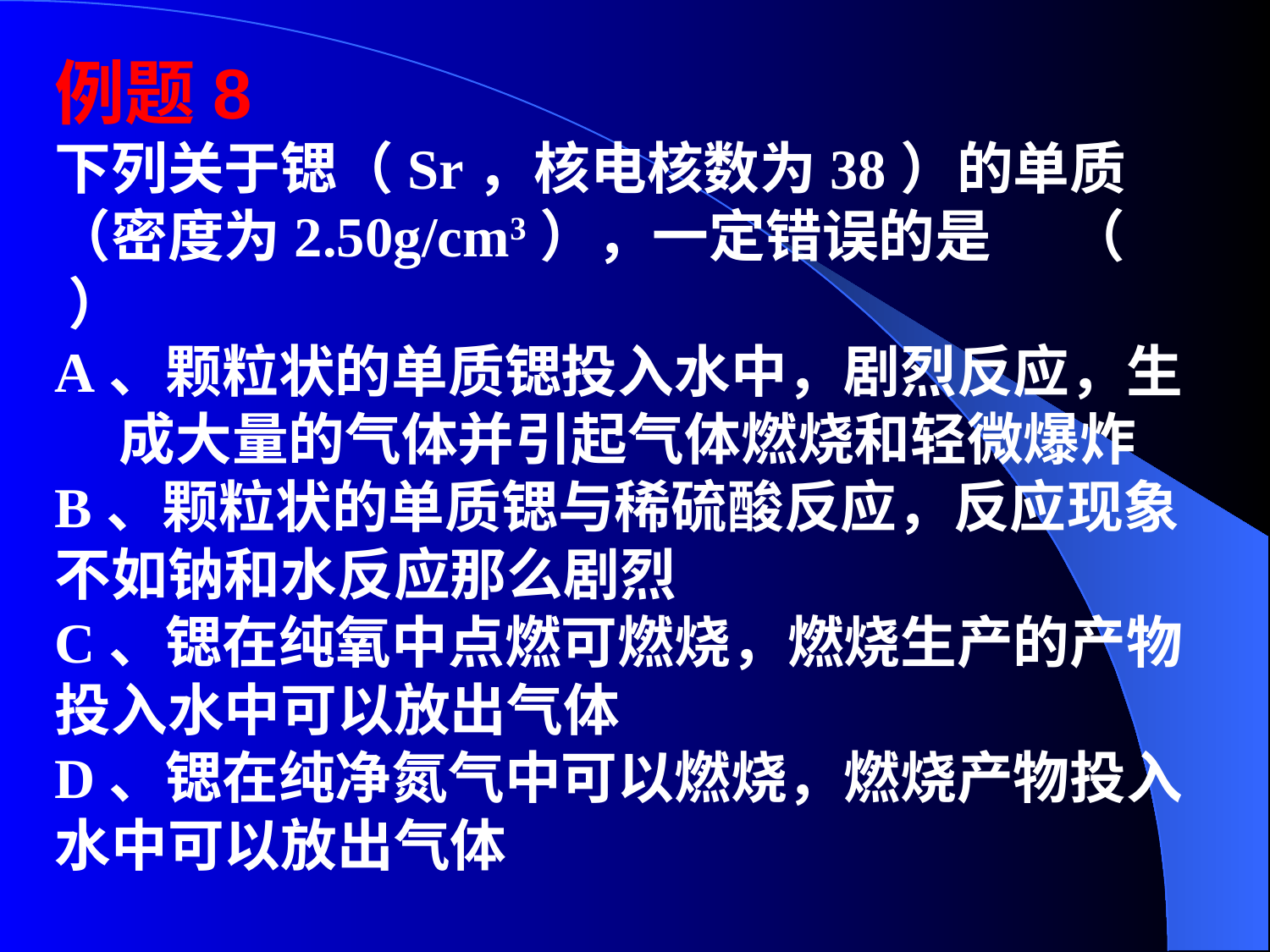

例题8
下列关于锶（Sr，核电核数为38）的单质（密度为2.50g/cm3），一定错误的是      （    ）
A、颗粒状的单质锶投入水中，剧烈反应，生        成大量的气体并引起气体燃烧和轻微爆炸
B、颗粒状的单质锶与稀硫酸反应，反应现象不如钠和水反应那么剧烈
C、锶在纯氧中点燃可燃烧，燃烧生产的产物投入水中可以放出气体
D、锶在纯净氮气中可以燃烧，燃烧产物投入水中可以放出气体

20